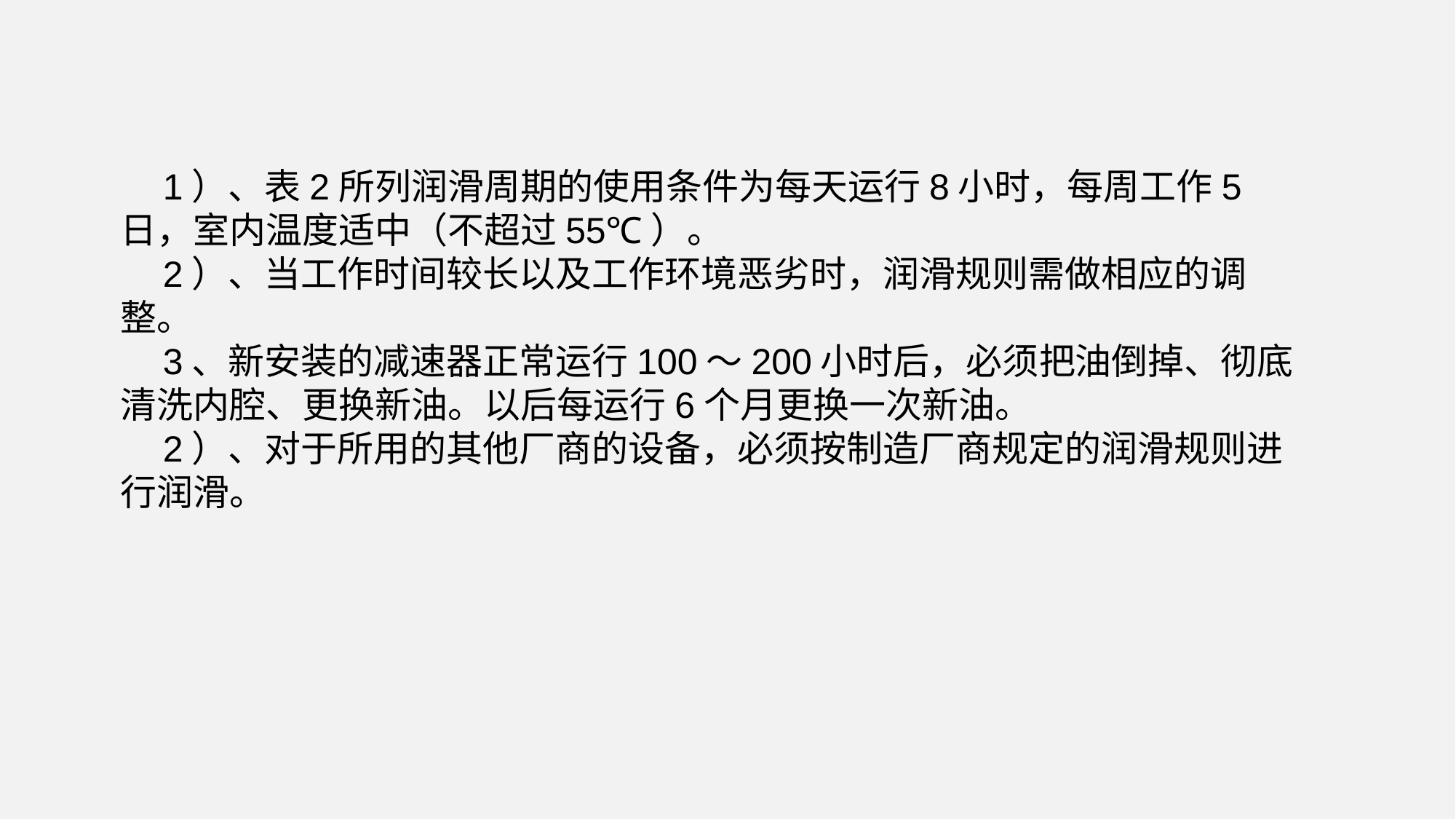

1）、表2所列润滑周期的使用条件为每天运行8小时，每周工作5日，室内温度适中（不超过55℃）。
2）、当工作时间较长以及工作环境恶劣时，润滑规则需做相应的调整。
3、新安装的减速器正常运行100～200小时后，必须把油倒掉、彻底清洗内腔、更换新油。以后每运行6个月更换一次新油。
2）、对于所用的其他厂商的设备，必须按制造厂商规定的润滑规则进行润滑。